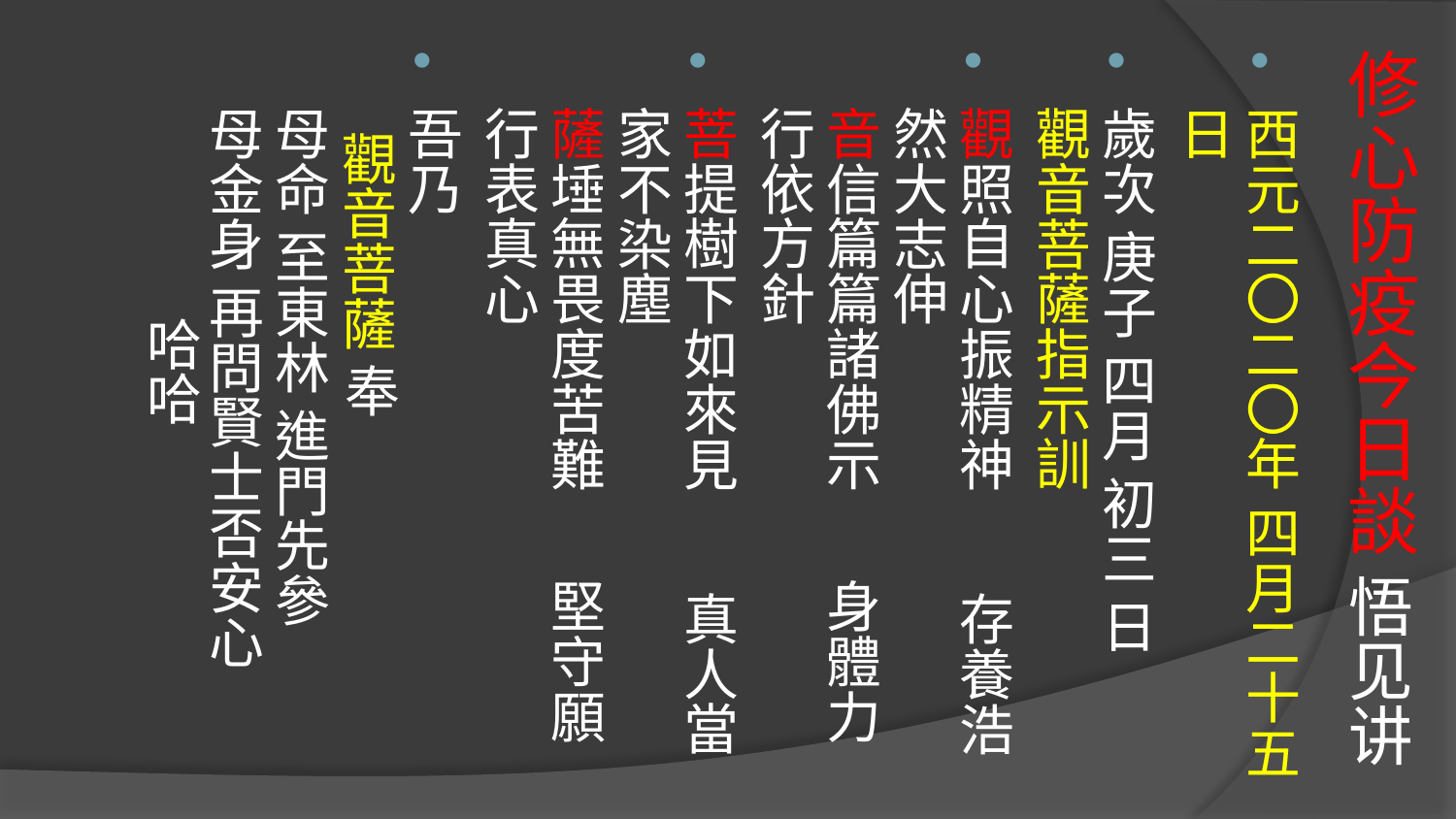

# 修心防疫今日談 悟见讲
西元二〇二〇年 四月二十五日
歲次 庚子 四月 初三 日
觀音菩薩指示訓
觀照自心振精神        存養浩然大志伸
音信篇篇諸佛示       身體力行依方針
菩提樹下如來見        真人當家不染塵
薩埵無畏度苦難       堅守願行表真心
吾乃
  觀音菩薩 奉
母命 至東林 進門先參
母金身 再問賢士否安心
                 哈哈